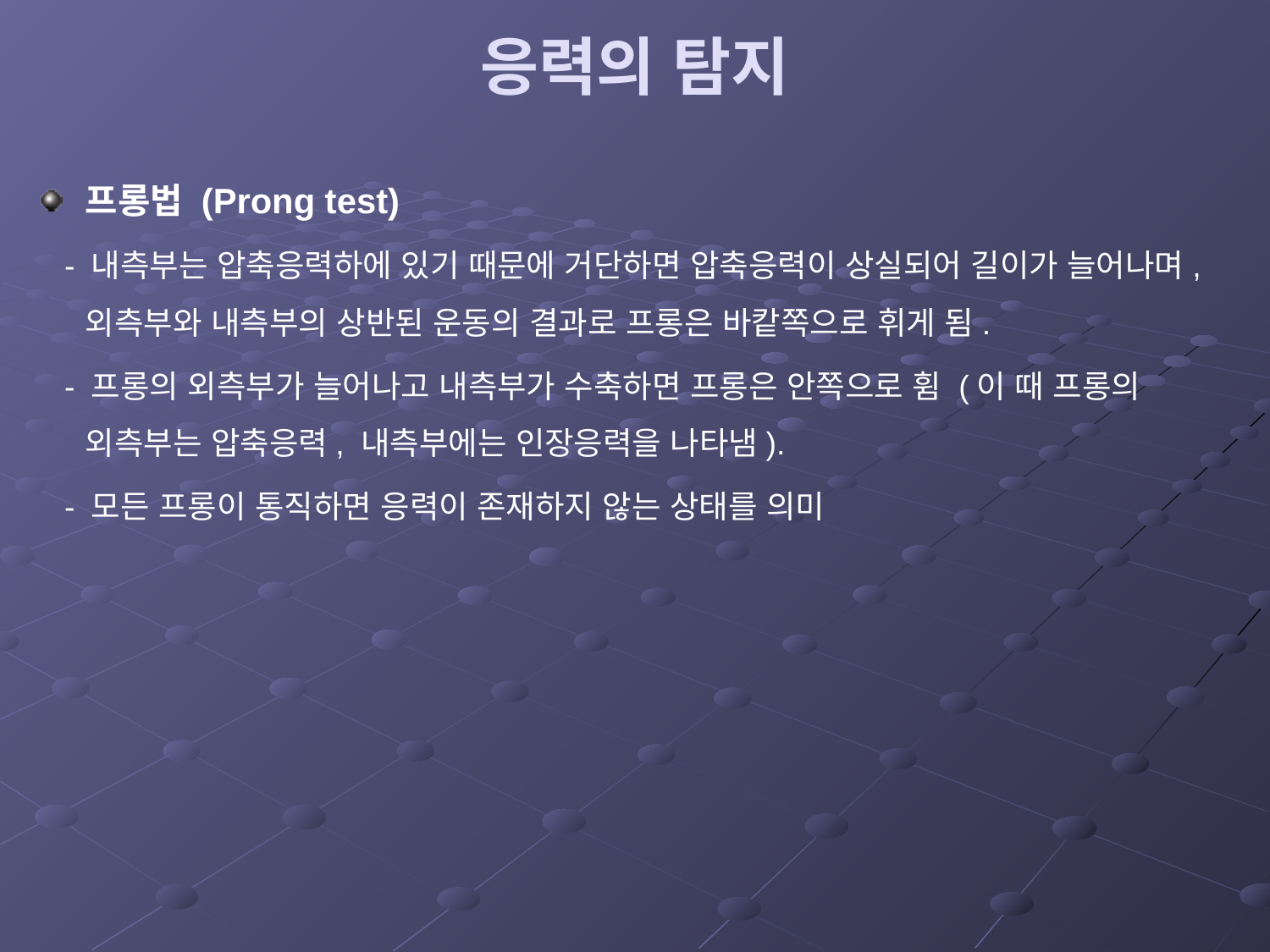

# 응력의 탐지
프롱법 (Prong test)
   - 내측부는 압축응력하에 있기 때문에 거단하면 압축응력이 상실되어 길이가 늘어나며, 외측부와 내측부의 상반된 운동의 결과로 프롱은 바캍쪽으로 휘게 됨.
   - 프롱의 외측부가 늘어나고 내측부가 수축하면 프롱은 안쪽으로 휨 (이 때 프롱의 외측부는 압축응력, 내측부에는 인장응력을 나타냄).
   - 모든 프롱이 통직하면 응력이 존재하지 않는 상태를 의미